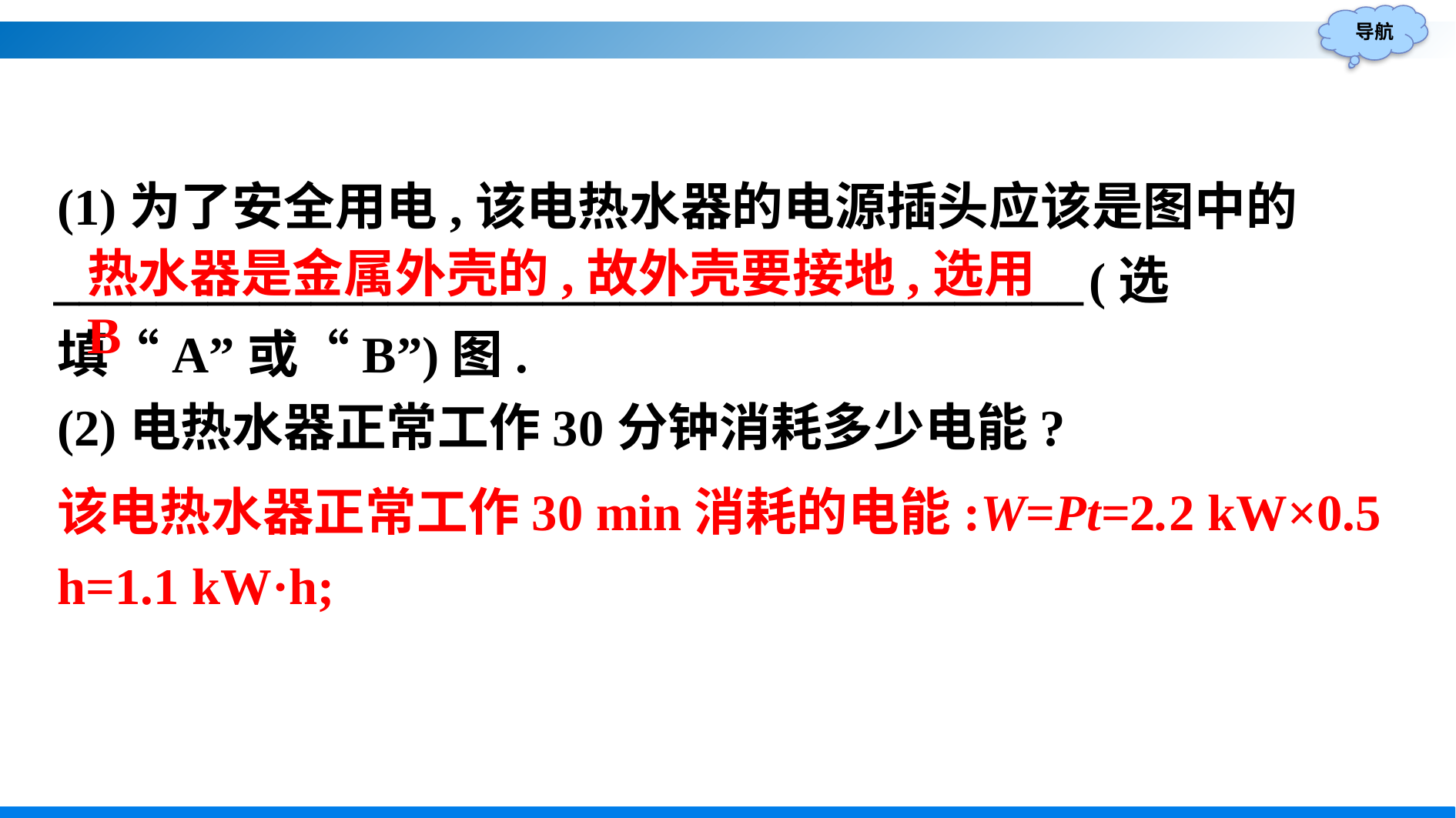

(1)为了安全用电,该电热水器的电源插头应该是图中的________________________________________(选填“A”或“B”)图.
(2)电热水器正常工作30分钟消耗多少电能?
热水器是金属外壳的,故外壳要接地,选用B
该电热水器正常工作30 min消耗的电能:W=Pt=2.2 kW×0.5 h=1.1 kW·h;